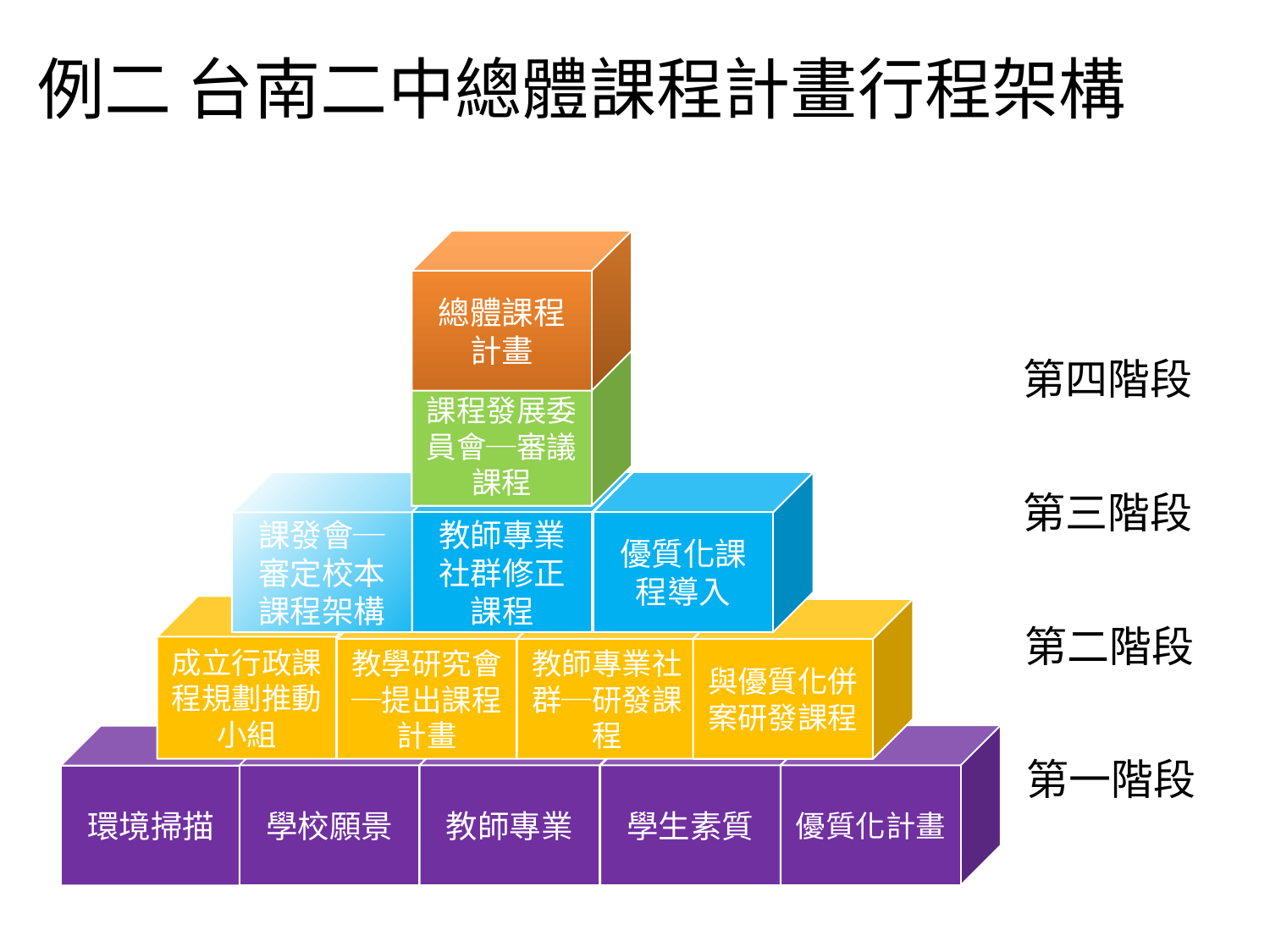

# 例二 台南二中總體課程計畫行程架構
總體課程計畫
課程發展委員會─審議課程
教師專業社群修正課程
優質化課程導入
課發會─審定校本課程架構
成立行政課程規劃推動小組
教學研究會─提出課程計畫
教師專業社群─研發課程
與優質化併案研發課程
學校願景
教師專業
學生素質
優質化計畫
環境掃描
第四階段
第三階段
第二階段
第一階段